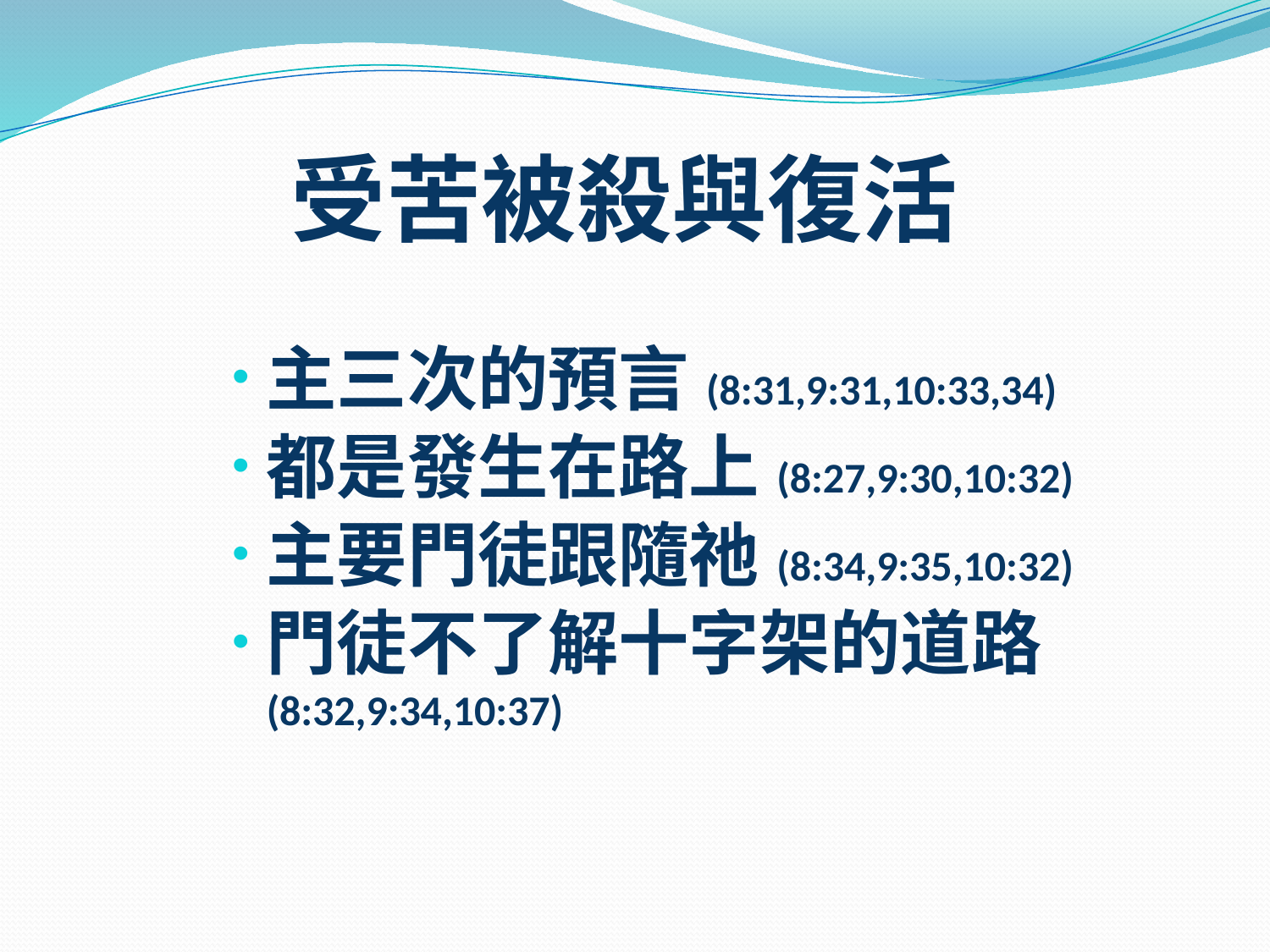

# 受苦被殺與復活
主三次的預言(8:31,9:31,10:33,34)
都是發生在路上(8:27,9:30,10:32)
主要門徒跟隨祂(8:34,9:35,10:32)
門徒不了解十字架的道路(8:32,9:34,10:37)